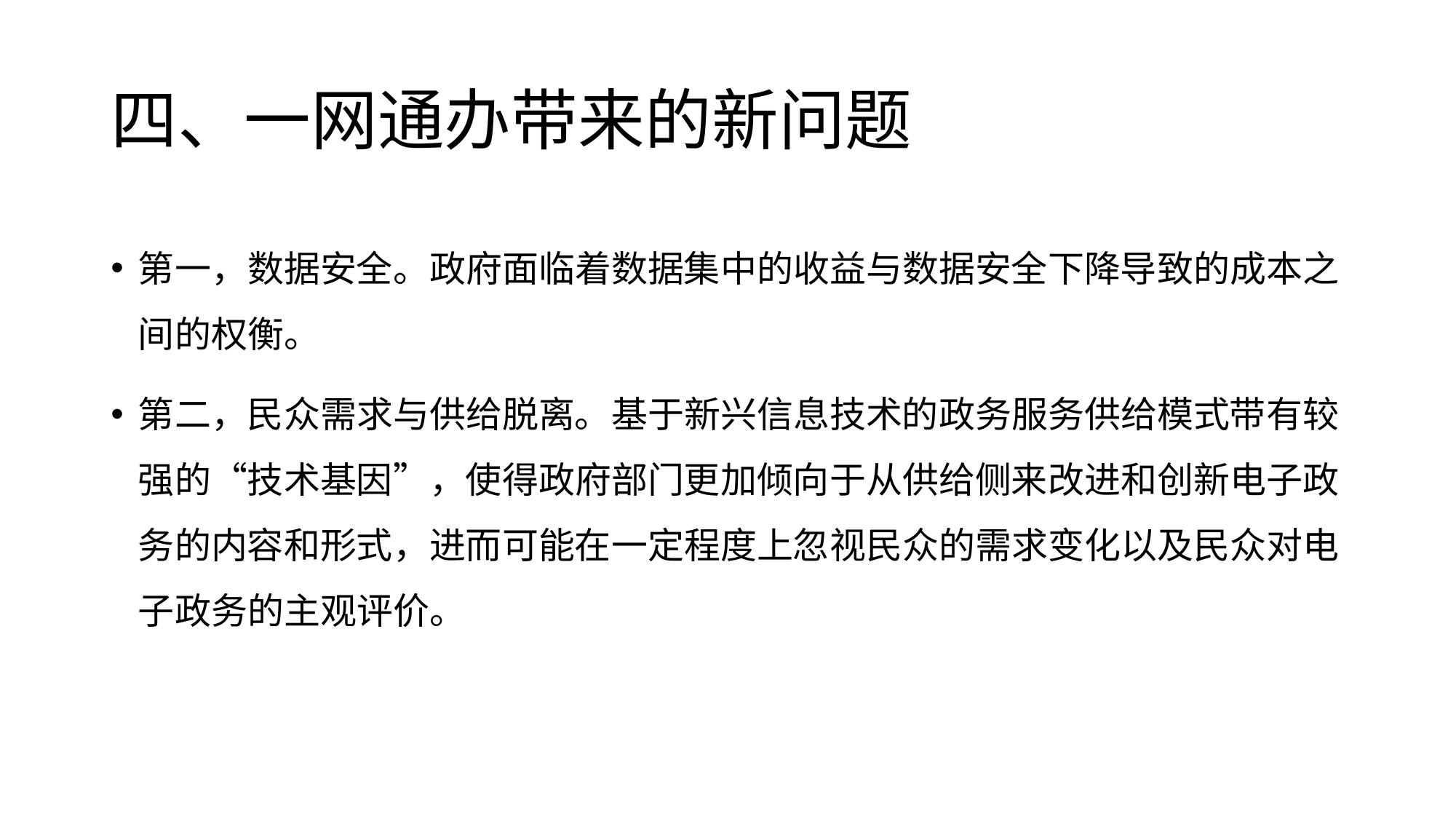

# 四、一网通办带来的新问题
第一，数据安全。政府面临着数据集中的收益与数据安全下降导致的成本之间的权衡。
第二，民众需求与供给脱离。基于新兴信息技术的政务服务供给模式带有较强的“技术基因”，使得政府部门更加倾向于从供给侧来改进和创新电子政务的内容和形式，进而可能在一定程度上忽视民众的需求变化以及民众对电子政务的主观评价。